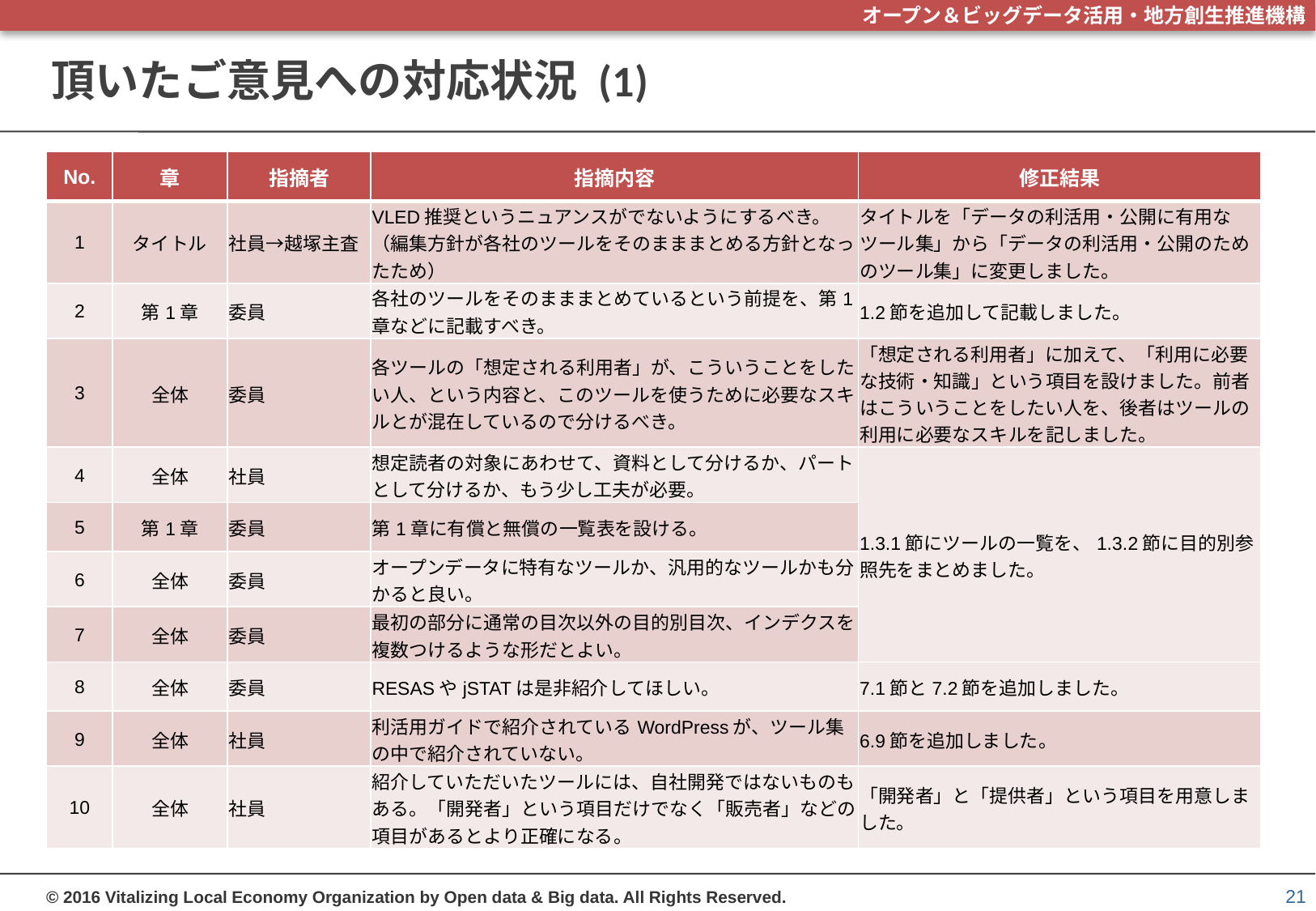

# 頂いたご意見への対応状況 (1)
| No. | 章 | 指摘者 | 指摘内容 | 修正結果 |
| --- | --- | --- | --- | --- |
| 1 | タイトル | 社員→越塚主査 | VLED推奨というニュアンスがでないようにするべき。 （編集方針が各社のツールをそのまままとめる方針となったため） | タイトルを「データの利活用・公開に有用なツール集」から「データの利活用・公開のためのツール集」に変更しました。 |
| 2 | 第1章 | 委員 | 各社のツールをそのまままとめているという前提を、第1章などに記載すべき。 | 1.2節を追加して記載しました。 |
| 3 | 全体 | 委員 | 各ツールの「想定される利用者」が、こういうことをしたい人、という内容と、このツールを使うために必要なスキルとが混在しているので分けるべき。 | 「想定される利用者」に加えて、「利用に必要な技術・知識」という項目を設けました。前者はこういうことをしたい人を、後者はツールの利用に必要なスキルを記しました。 |
| 4 | 全体 | 社員 | 想定読者の対象にあわせて、資料として分けるか、パートとして分けるか、もう少し工夫が必要。 | 1.3.1節にツールの一覧を、1.3.2節に目的別参照先をまとめました。 |
| 5 | 第1章 | 委員 | 第1章に有償と無償の一覧表を設ける。 |  |
| 6 | 全体 | 委員 | オープンデータに特有なツールか、汎用的なツールかも分かると良い。 |  |
| 7 | 全体 | 委員 | 最初の部分に通常の目次以外の目的別目次、インデクスを複数つけるような形だとよい。 |  |
| 8 | 全体 | 委員 | RESASやjSTATは是非紹介してほしい。 | 7.1節と7.2節を追加しました。 |
| 9 | 全体 | 社員 | 利活用ガイドで紹介されているWordPressが、ツール集の中で紹介されていない。 | 6.9節を追加しました。 |
| 10 | 全体 | 社員 | 紹介していただいたツールには、自社開発ではないものもある。「開発者」という項目だけでなく「販売者」などの項目があるとより正確になる。 | 「開発者」と「提供者」という項目を用意しました。 |
21